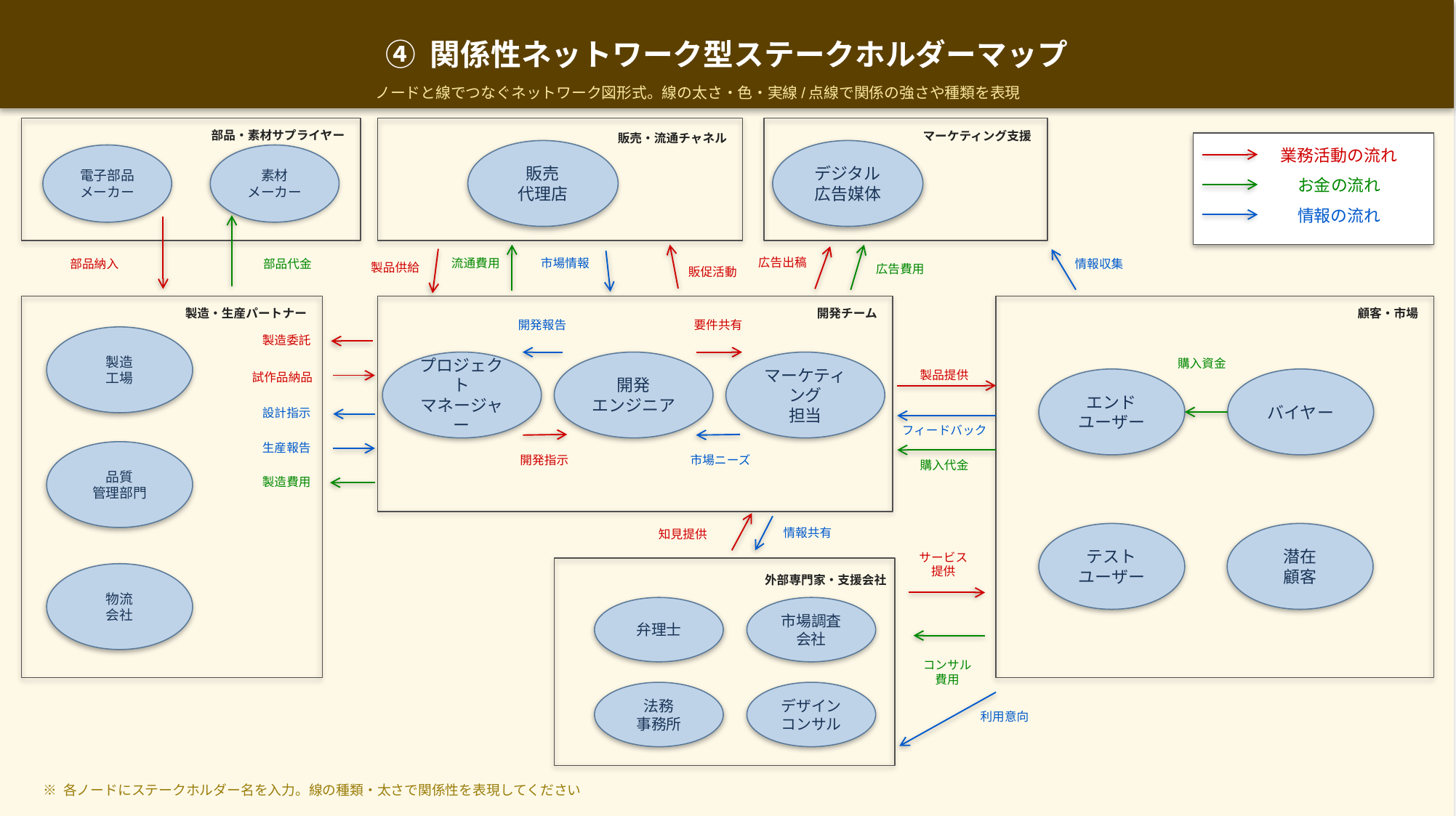

④ 関係性ネットワーク型ステークホルダーマップ
ノードと線でつなぐネットワーク図形式。線の太さ・色・実線/点線で関係の強さや種類を表現

部品・素材サプライヤー
マーケティング支援
販売・流通チャネル

業務活動の流れ
販売
代理店
デジタル
広告媒体
電子部品
メーカー
素材
メーカー
お金の流れ
情報の流れ
広告出稿
市場情報
流通費用
情報収集
部品納入
部品代金
製品供給
広告費用
販促活動

製造・生産パートナー
開発チーム
顧客・市場
開発報告
要件共有
製造
工場
製造委託
購入資金
プロジェクト
マネージャー
開発
エンジニア
マーケティング
担当
製品提供
試作品納品
エンド
ユーザー
バイヤー
設計指示
フィードバック
生産報告
品質
管理部門
開発指示
市場ニーズ
購入代金
製造費用
情報共有
知見提供
テスト
ユーザー
潜在
顧客
サービス
提供

物流
会社
外部専門家・支援会社
弁理士
市場調査
会社
コンサル
費用
法務
事務所
デザイン
コンサル
利用意向
※ 各ノードにステークホルダー名を入力。線の種類・太さで関係性を表現してください